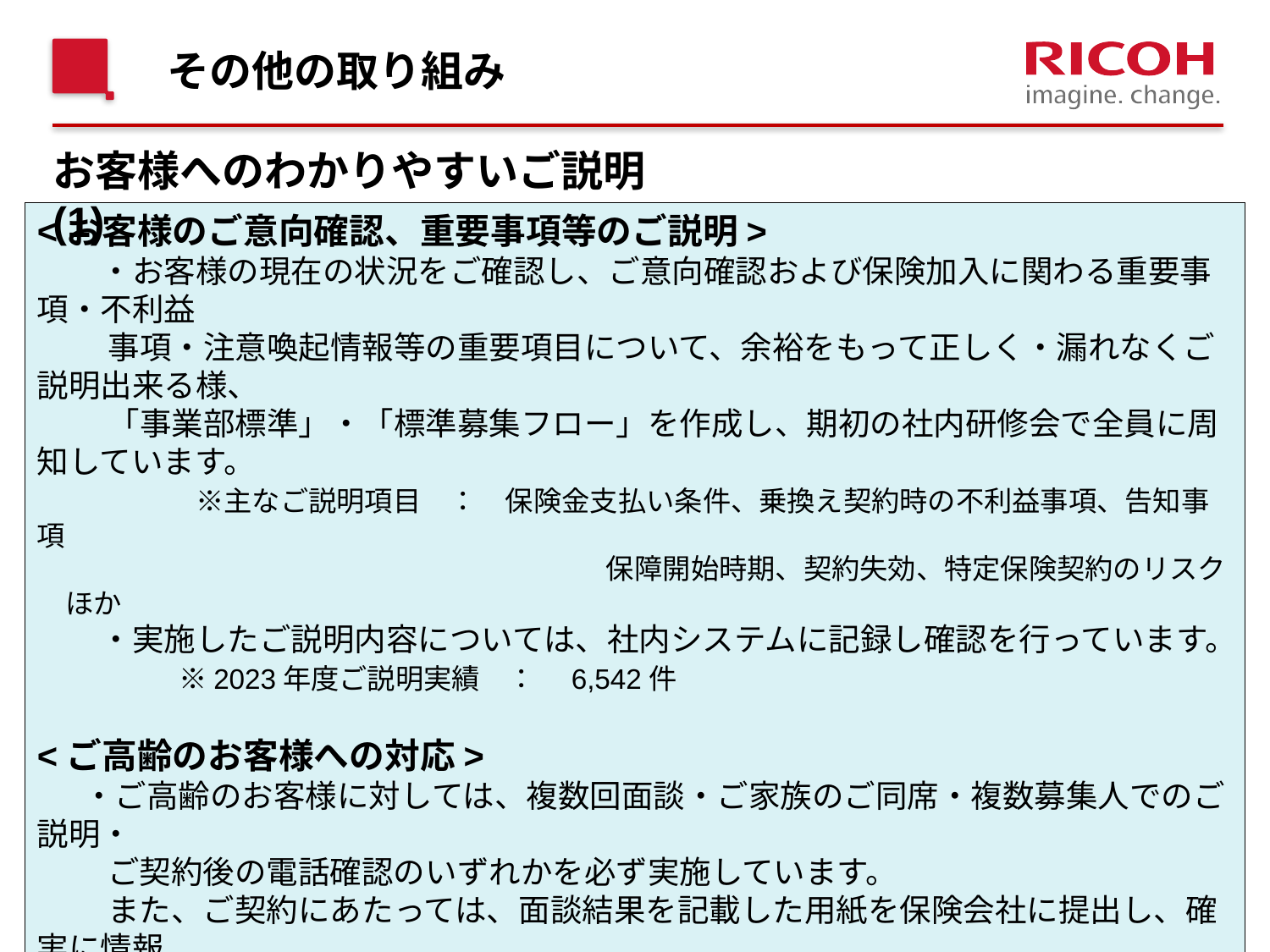

# その他の取り組み
お客様へのわかりやすいご説明(1)
<お客様のご意向確認、重要事項等のご説明>
　　・お客様の現在の状況をご確認し、ご意向確認および保険加入に関わる重要事項・不利益
　　 事項・注意喚起情報等の重要項目について、余裕をもって正しく・漏れなくご説明出来る様、
　　 「事業部標準」・「標準募集フロー」を作成し、期初の社内研修会で全員に周知しています。
　　　　　※主なご説明項目　：　保険金支払い条件、乗換え契約時の不利益事項、告知事項
　　　　　　　　　　　　　　　　　　　　 保障開始時期、契約失効、特定保険契約のリスク　ほか
　　・実施したご説明内容については、社内システムに記録し確認を行っています。
　　　　  ※2023年度ご説明実績　：　6,542件

<ご高齢のお客様への対応>
　  ・ご高齢のお客様に対しては、複数回面談・ご家族のご同席・複数募集人でのご説明・
　　 ご契約後の電話確認のいずれかを必ず実施しています。
　　 また、ご契約にあたっては、面談結果を記載した用紙を保険会社に提出し、確実に情報
　　 共有を図らせていただいています。

<複数の金融商品の取り扱いについてのご説明>
　　・お客様には、当社が保険を含む金融商品の組成、ならびに、複数の種別にまたがる金融
　　 商品やサービスのパッケージ商品などについての販売を行っていない旨をご説明しています。
13